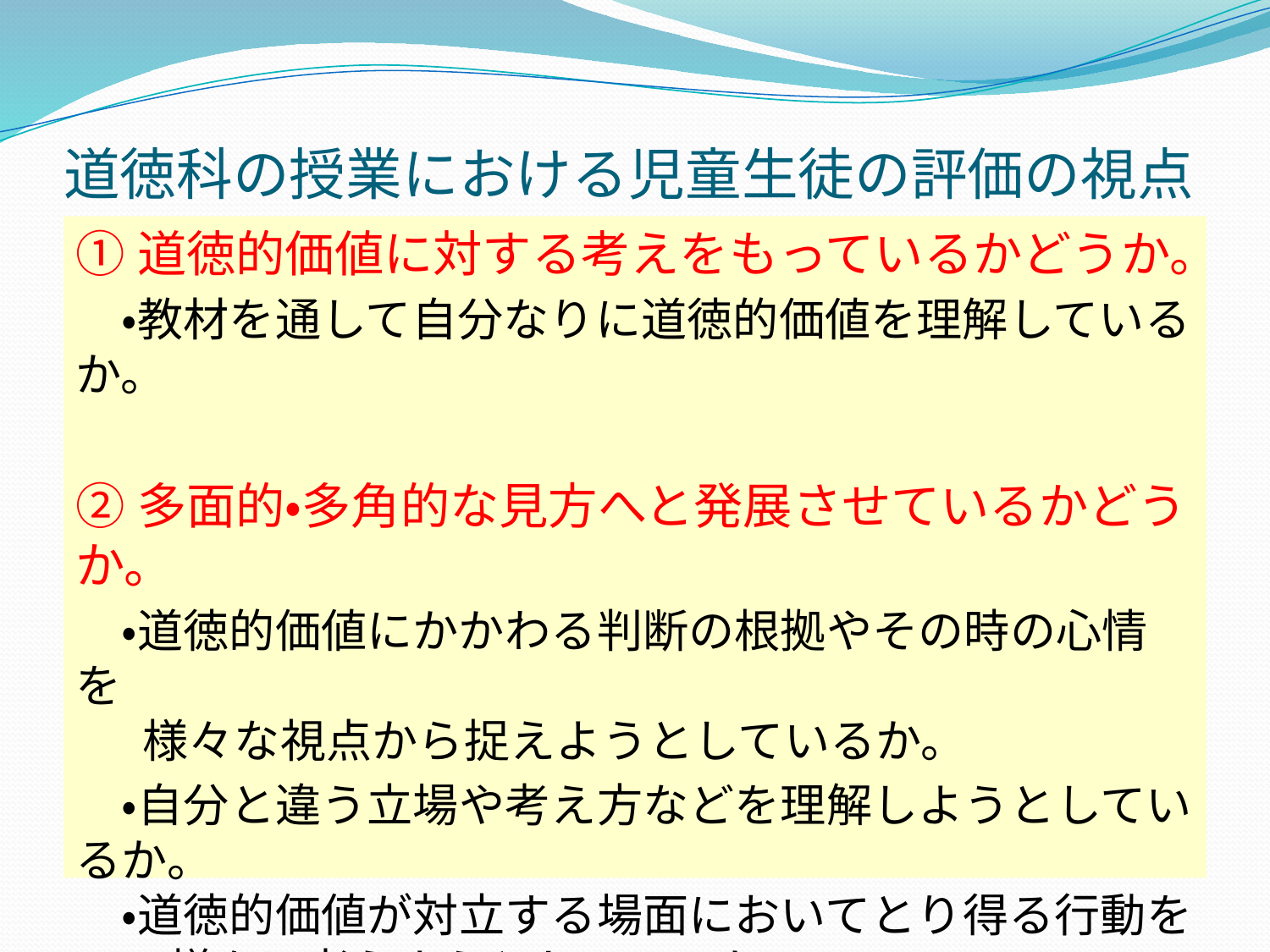

# 道徳科の授業における児童生徒の評価の視点
①道徳的価値に対する考えをもっているかどうか。
　・教材を通して自分なりに道徳的価値を理解しているか。

②多面的・多角的な見方へと発展させているかどうか。
　・道徳的価値にかかわる判断の根拠やその時の心情を
  　様々な視点から捉えようとしているか。
　・自分と違う立場や考え方などを理解しようとしているか。
　・道徳的価値が対立する場面においてとり得る行動を
　　様々に考えようとしているか。